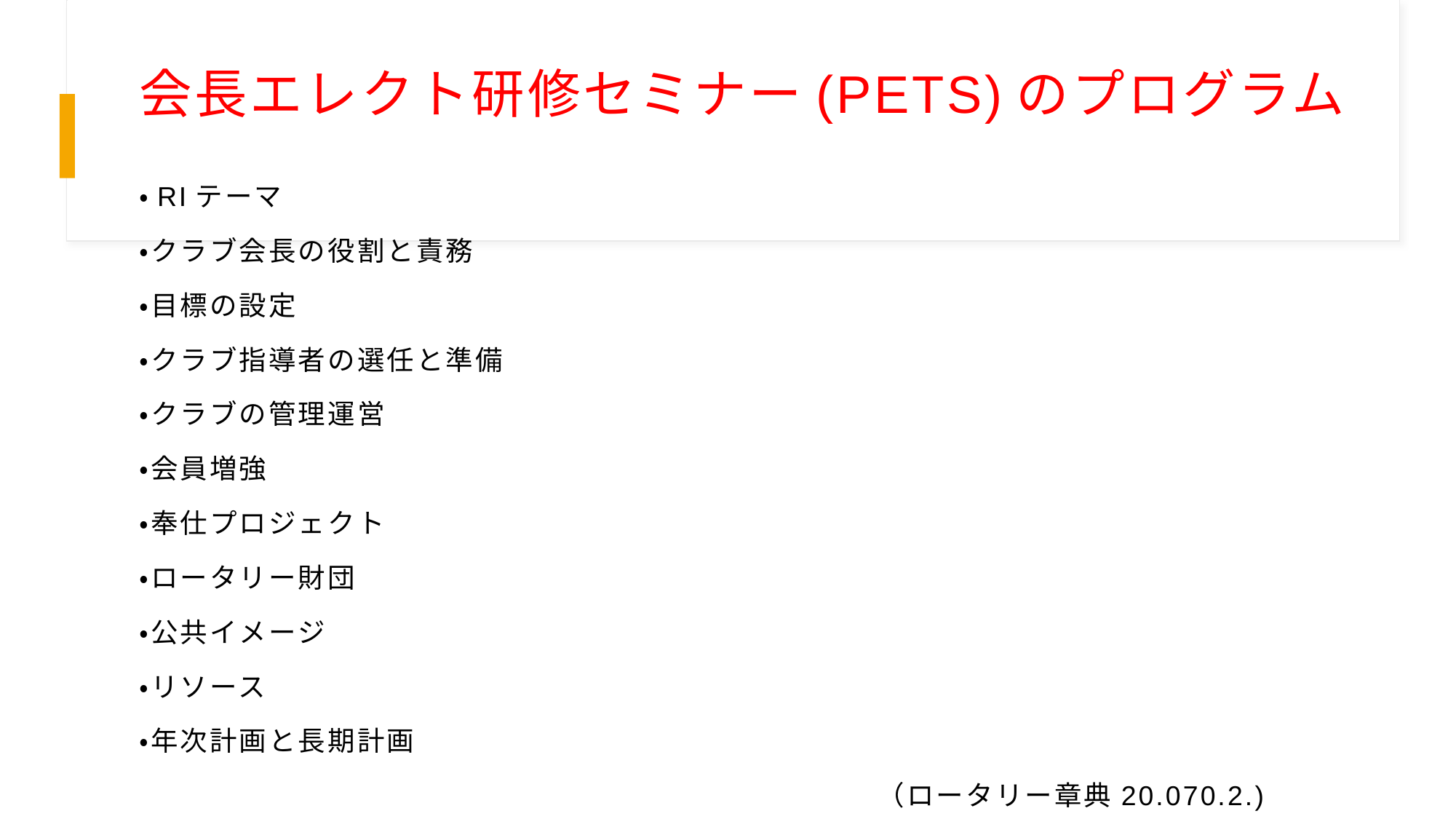

# 会長エレクト研修セミナー(PETS)のプログラム
・RIテーマ
・クラブ会長の役割と責務
・目標の設定
・クラブ指導者の選任と準備
・クラブの管理運営
・会員増強
・奉仕プロジェクト
・ロータリー財団
・公共イメージ
・リソース
・年次計画と長期計画
　　　　　　　　　　　　　　　　　　　　　　　　　（ロータリー章典20.070.2.)